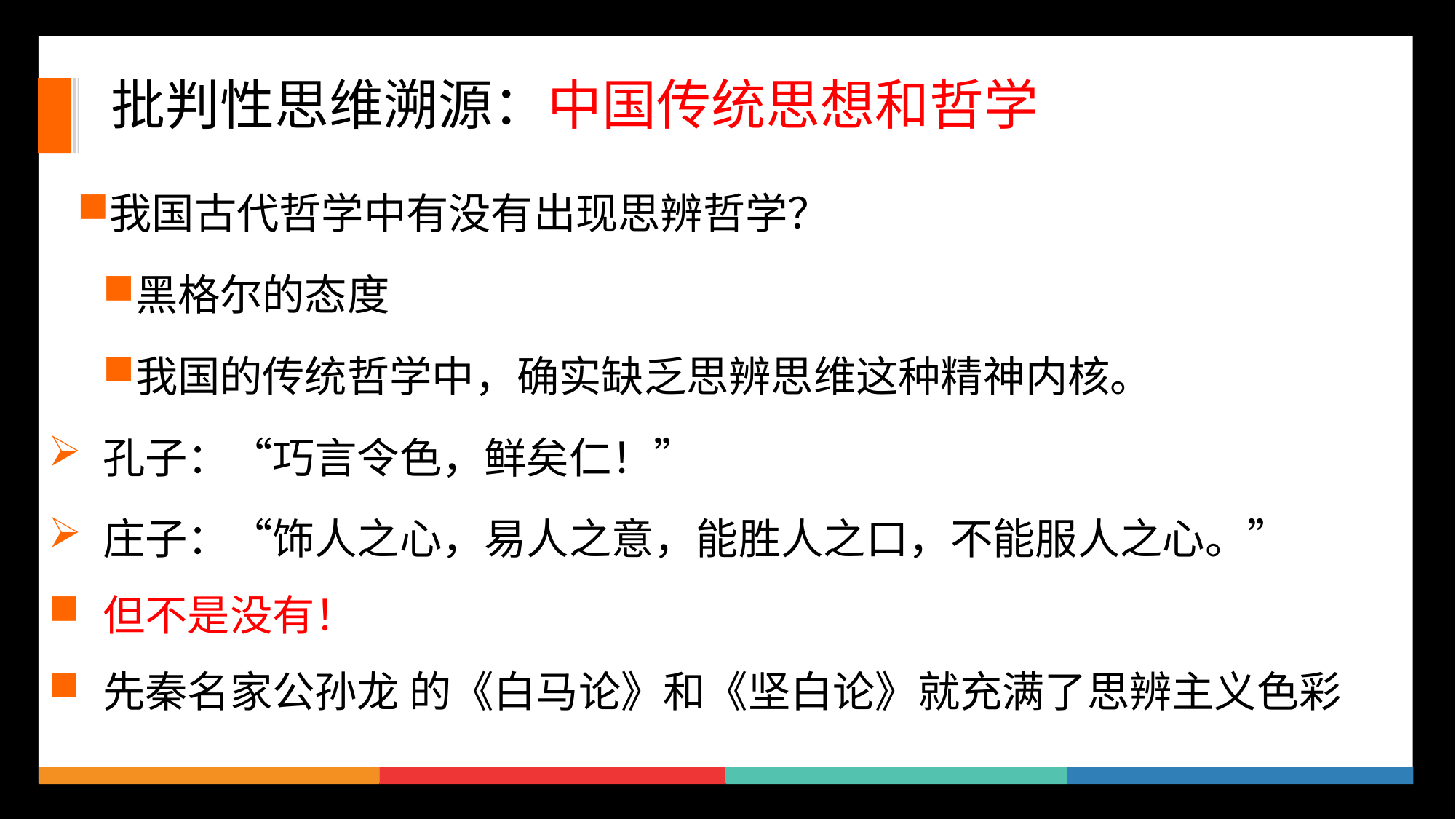

# 批判性思维溯源：中国传统思想和哲学

我国古代哲学中有没有出现思辨哲学？
黑格尔的态度
我国的传统哲学中，确实缺乏思辨思维这种精神内核。
孔子：“巧言令色，鲜矣仁！”
庄子：“饰人之心，易人之意，能胜人之口，不能服人之心。”
但不是没有！
先秦名家公孙龙 的《白马论》和《坚白论》就充满了思辨主义色彩